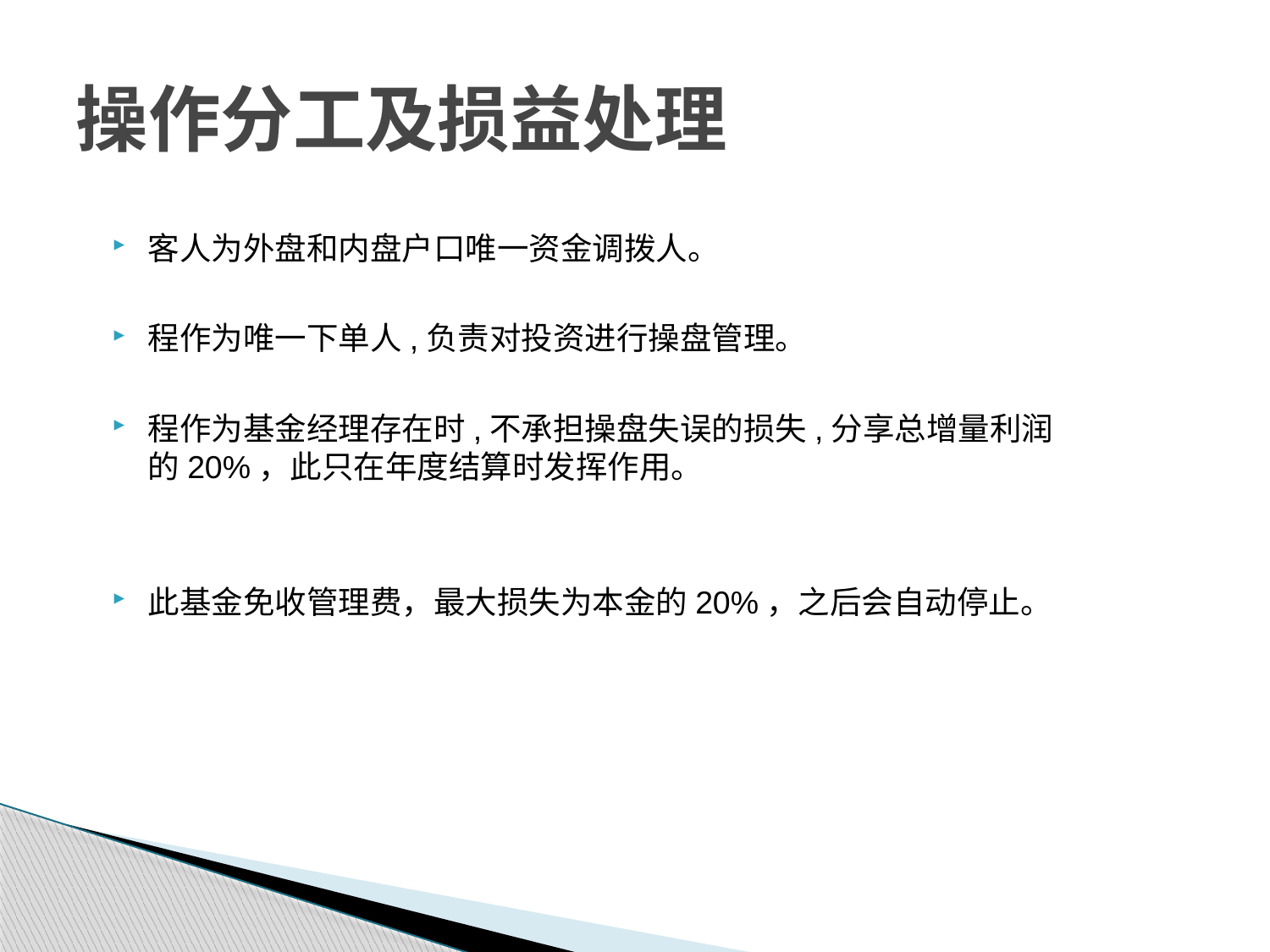

# 操作分工及损益处理
客人为外盘和内盘户口唯一资金调拨人。

程作为唯一下单人,负责对投资进行操盘管理。

程作为基金经理存在时,不承担操盘失误的损失,分享总增量利润的20%，此只在年度结算时发挥作用。

此基金免收管理费，最大损失为本金的20%，之后会自动停止。